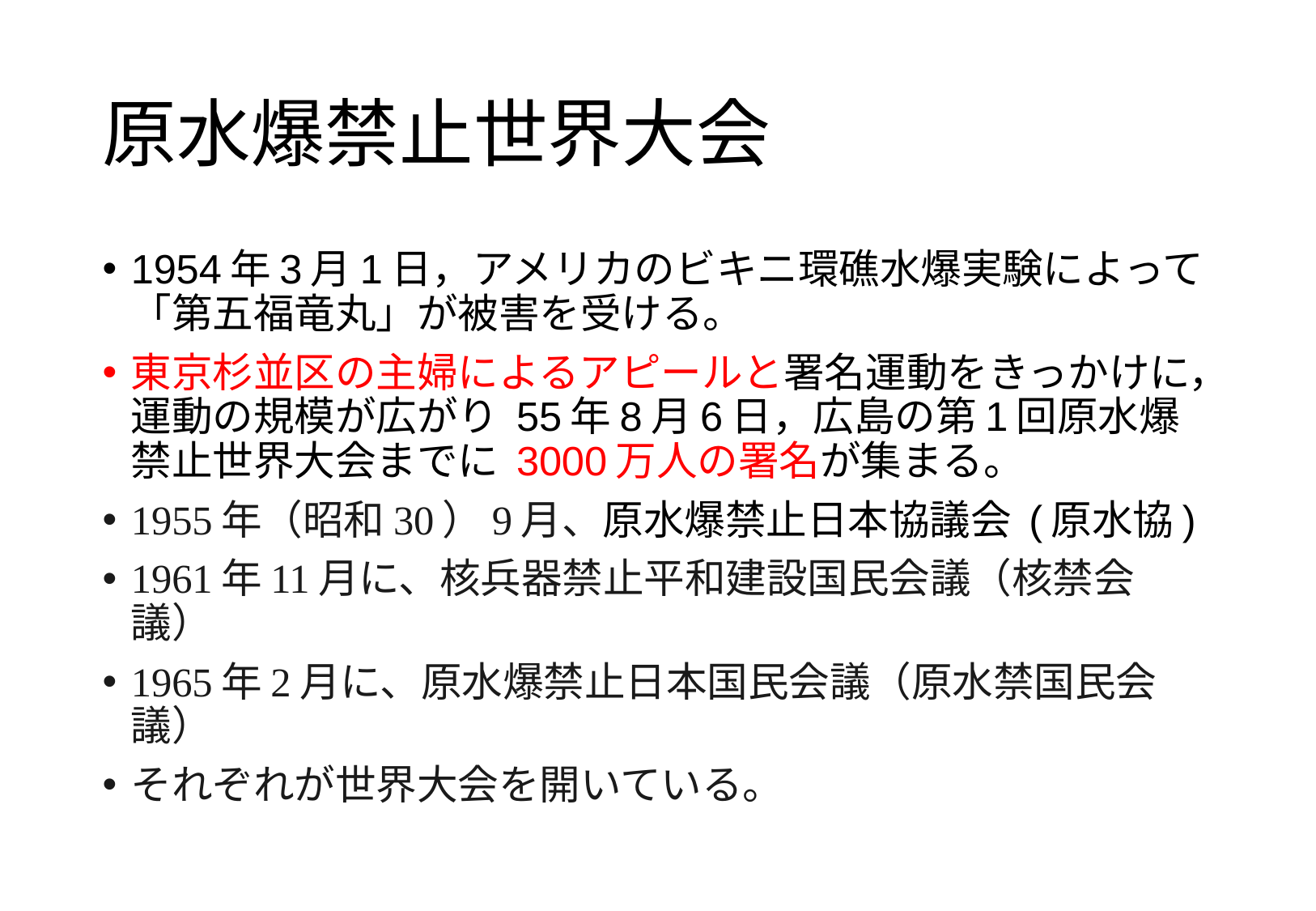

# 原水爆禁止世界大会
1954年3月1日，アメリカのビキニ環礁水爆実験によって「第五福竜丸」が被害を受ける。
東京杉並区の主婦によるアピールと署名運動をきっかけに，運動の規模が広がり 55年8月6日，広島の第1回原水爆禁止世界大会までに 3000万人の署名が集まる。
1955年（昭和30）9月、原水爆禁止日本協議会 (原水協)
1961年11月に、核兵器禁止平和建設国民会議（核禁会議）
1965年2月に、原水爆禁止日本国民会議（原水禁国民会議）
それぞれが世界大会を開いている。